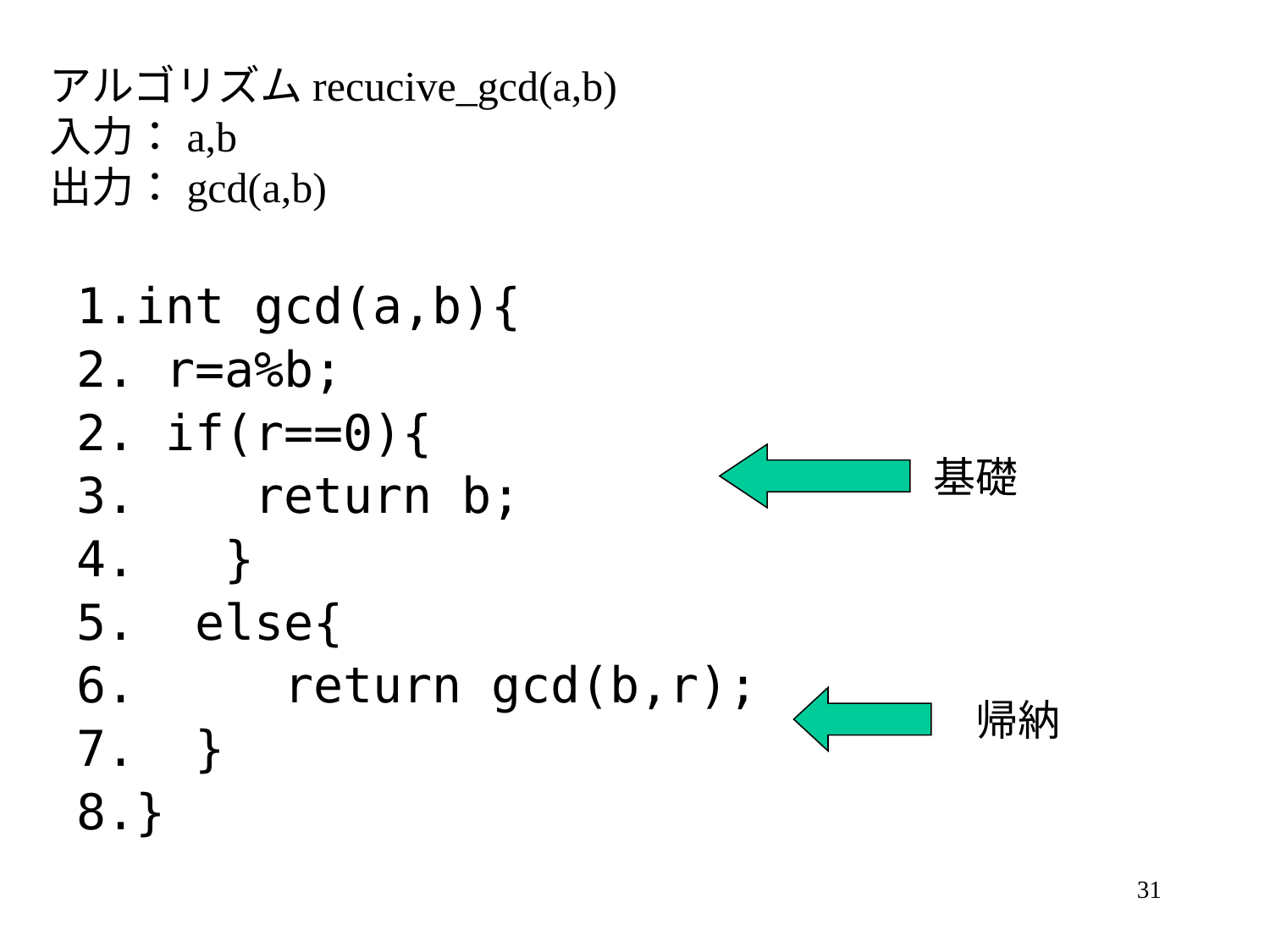

アルゴリズムrecucive_gcd(a,b)
入力：a,b
出力：gcd(a,b)
1.int gcd(a,b){
2. r=a%b;
2. if(r==0){
3.    return b;
4.   }
5.  else{
6.     return gcd(b,r);
7.  }
8.}

基礎

帰納
31